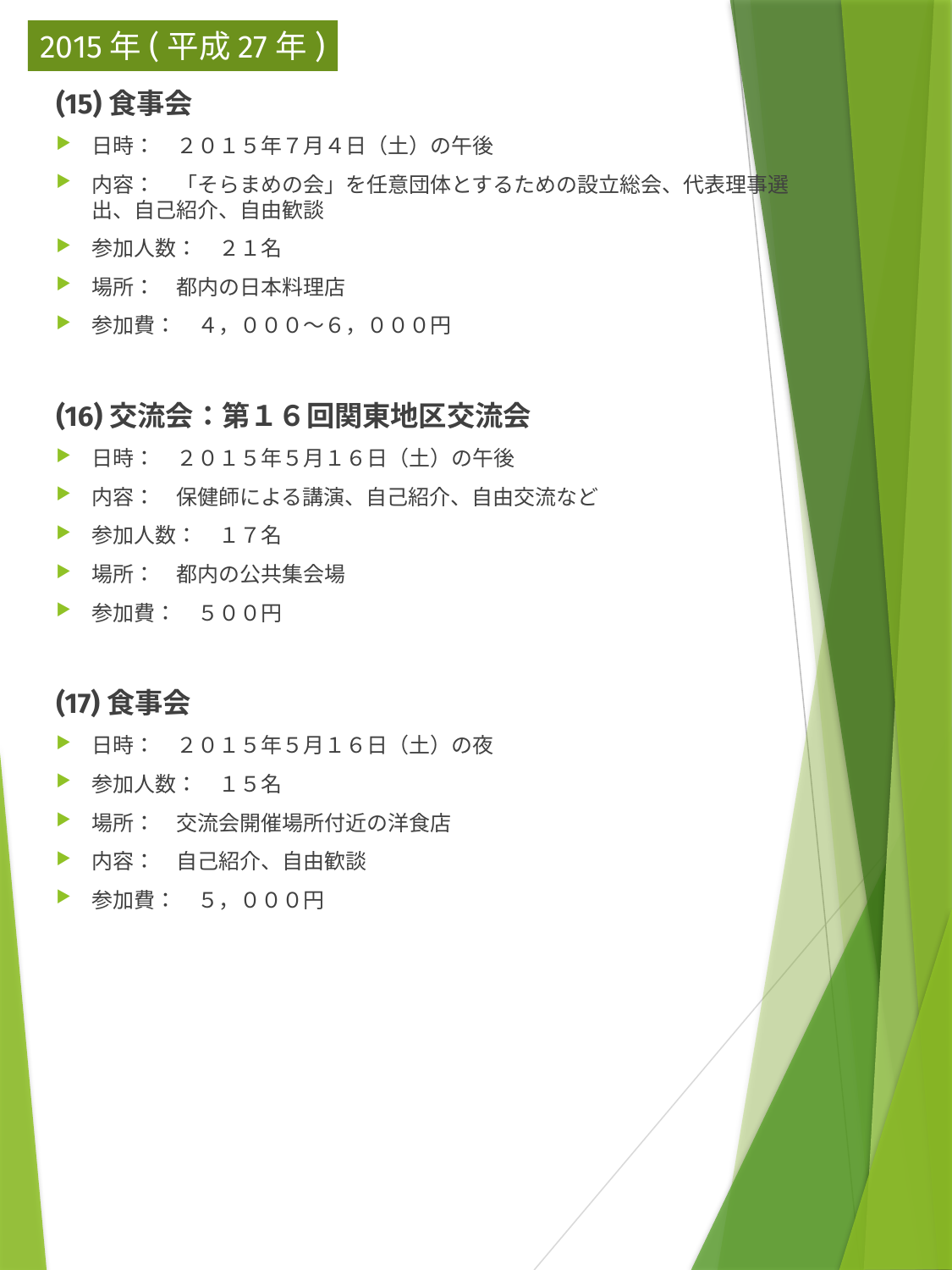

2015年(平成27年)
(15)食事会
日時：　２０１５年７月４日（土）の午後
内容：　「そらまめの会」を任意団体とするための設立総会、代表理事選出、自己紹介、自由歓談
参加人数：　２１名
場所：　都内の日本料理店
参加費：　４，０００～６，０００円

(16)交流会：第１６回関東地区交流会
日時：　２０１５年５月１６日（土）の午後
内容：　保健師による講演、自己紹介、自由交流など
参加人数：　１７名
場所：　都内の公共集会場
参加費：　５００円

(17)食事会
日時：　２０１５年５月１６日（土）の夜
参加人数：　１５名
場所：　交流会開催場所付近の洋食店
内容：　自己紹介、自由歓談
参加費：　５，０００円